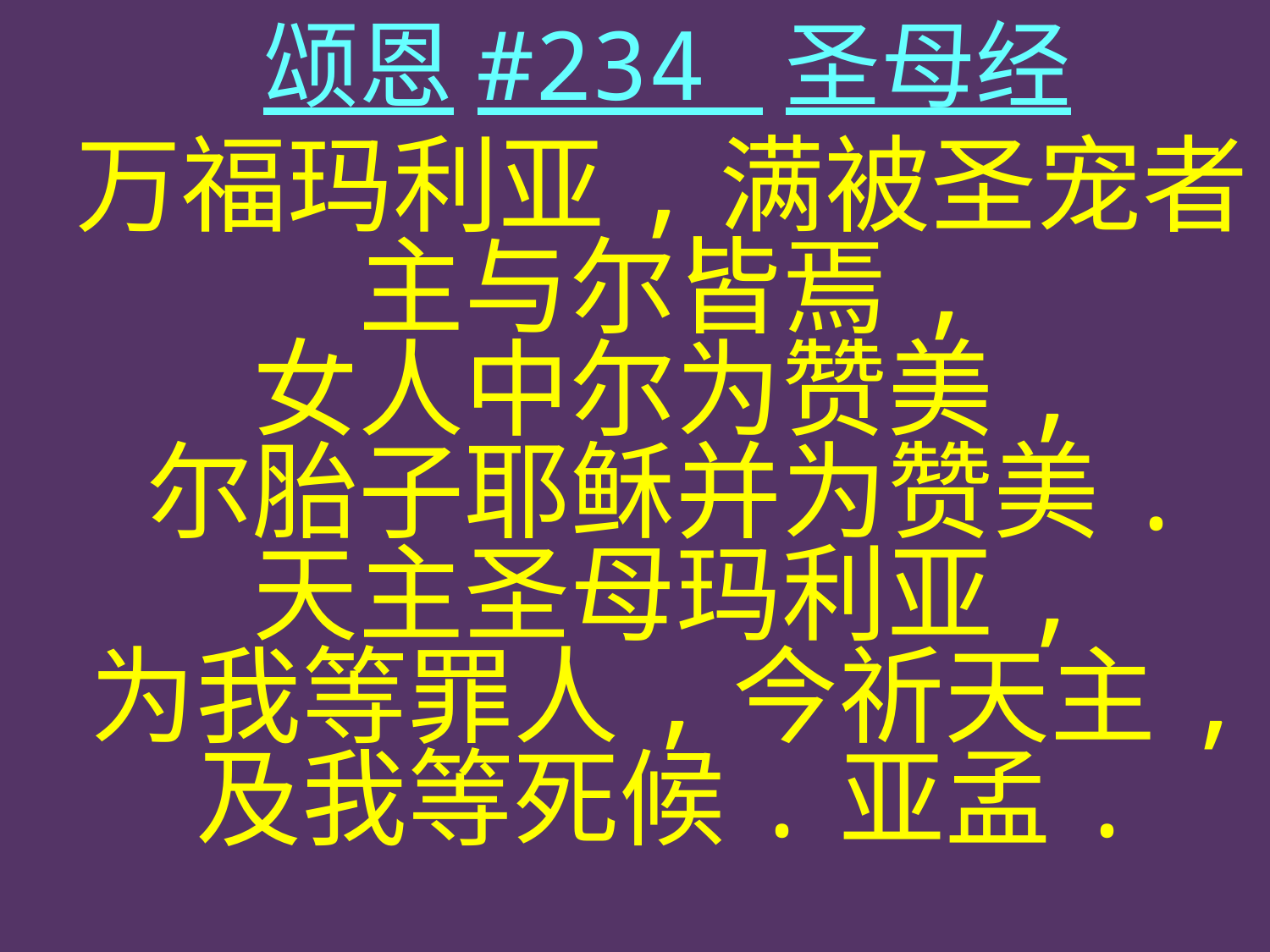

颂恩#234 圣母经

万福玛利亚,满被圣宠者,
主与尔皆焉,
女人中尔为赞美,
尔胎子耶稣并为赞美.
天主圣母玛利亚,
为我等罪人,今祈天主,
及我等死候.亚孟.